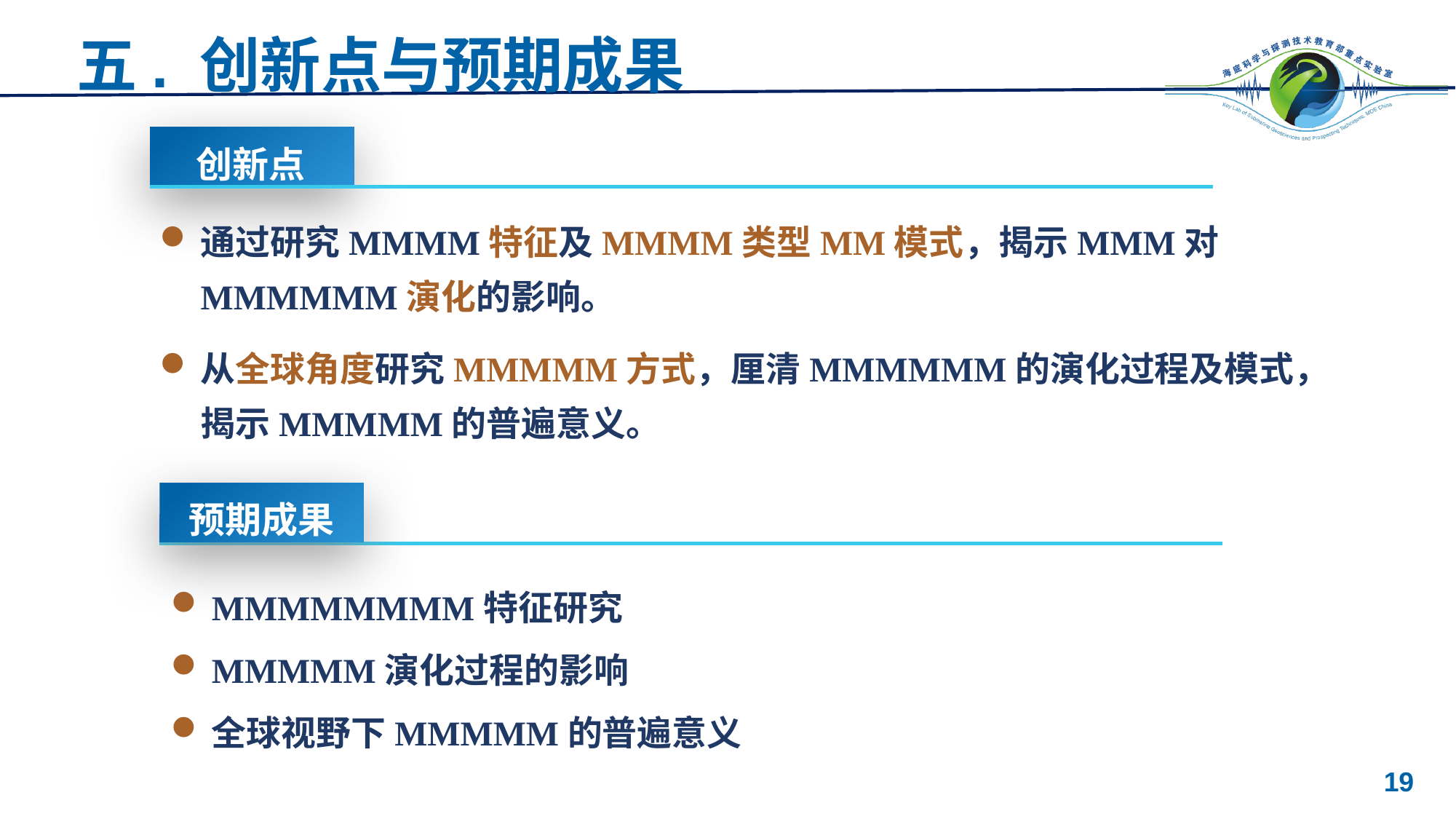

# 五. 创新点与预期成果

创新点
通过研究MMMM特征及MMMM类型MM模式，揭示MMM对MMMMMM演化的影响。
从全球角度研究MMMMM方式，厘清MMMMMM的演化过程及模式，揭示MMMMM的普遍意义。
预期成果

MMMMMMMM特征研究
MMMMM演化过程的影响
全球视野下MMMMM的普遍意义
19